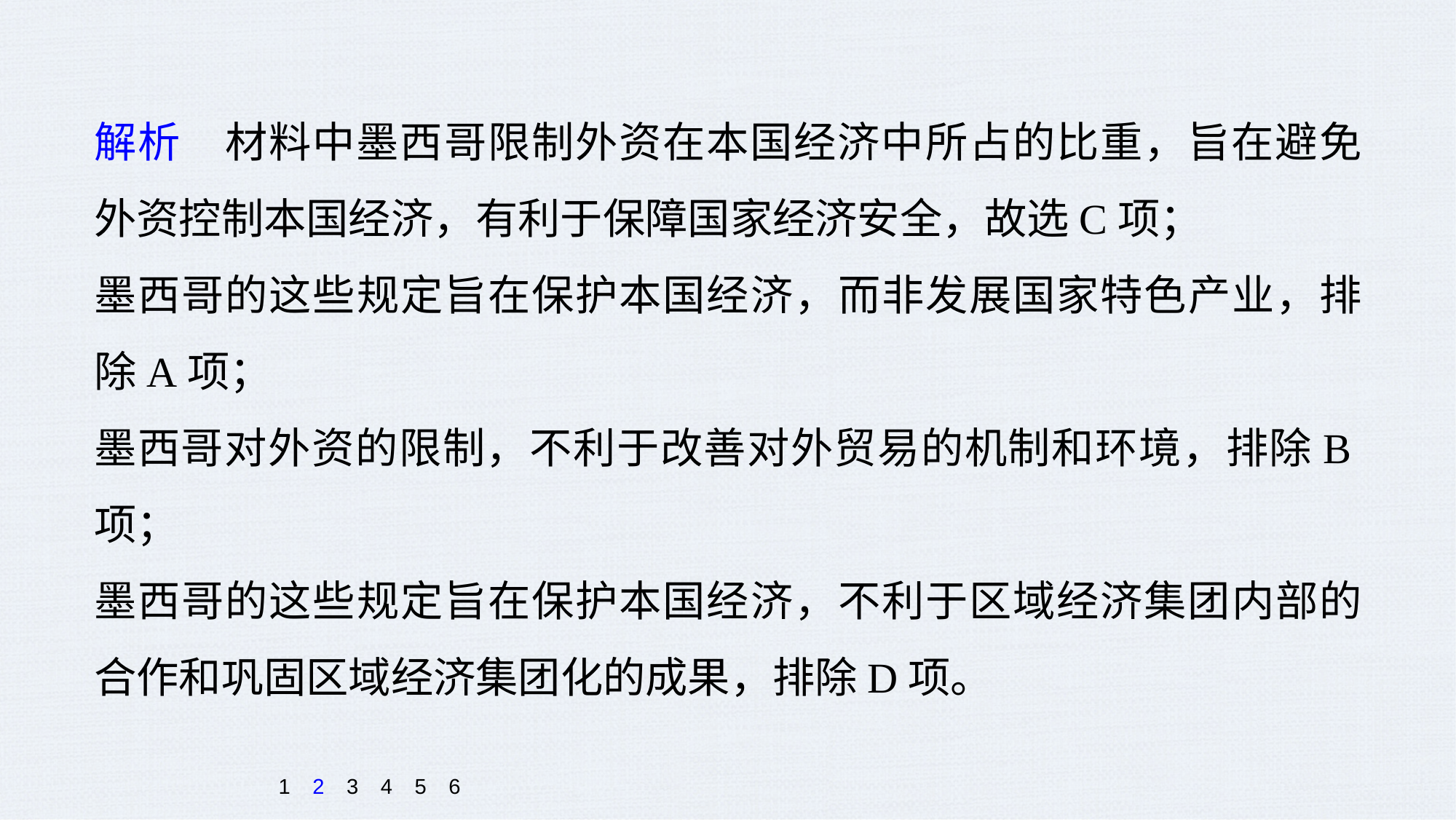

解析　材料中墨西哥限制外资在本国经济中所占的比重，旨在避免外资控制本国经济，有利于保障国家经济安全，故选C项；
墨西哥的这些规定旨在保护本国经济，而非发展国家特色产业，排除A项；
墨西哥对外资的限制，不利于改善对外贸易的机制和环境，排除B项；
墨西哥的这些规定旨在保护本国经济，不利于区域经济集团内部的合作和巩固区域经济集团化的成果，排除D项。
1
2
3
4
5
6